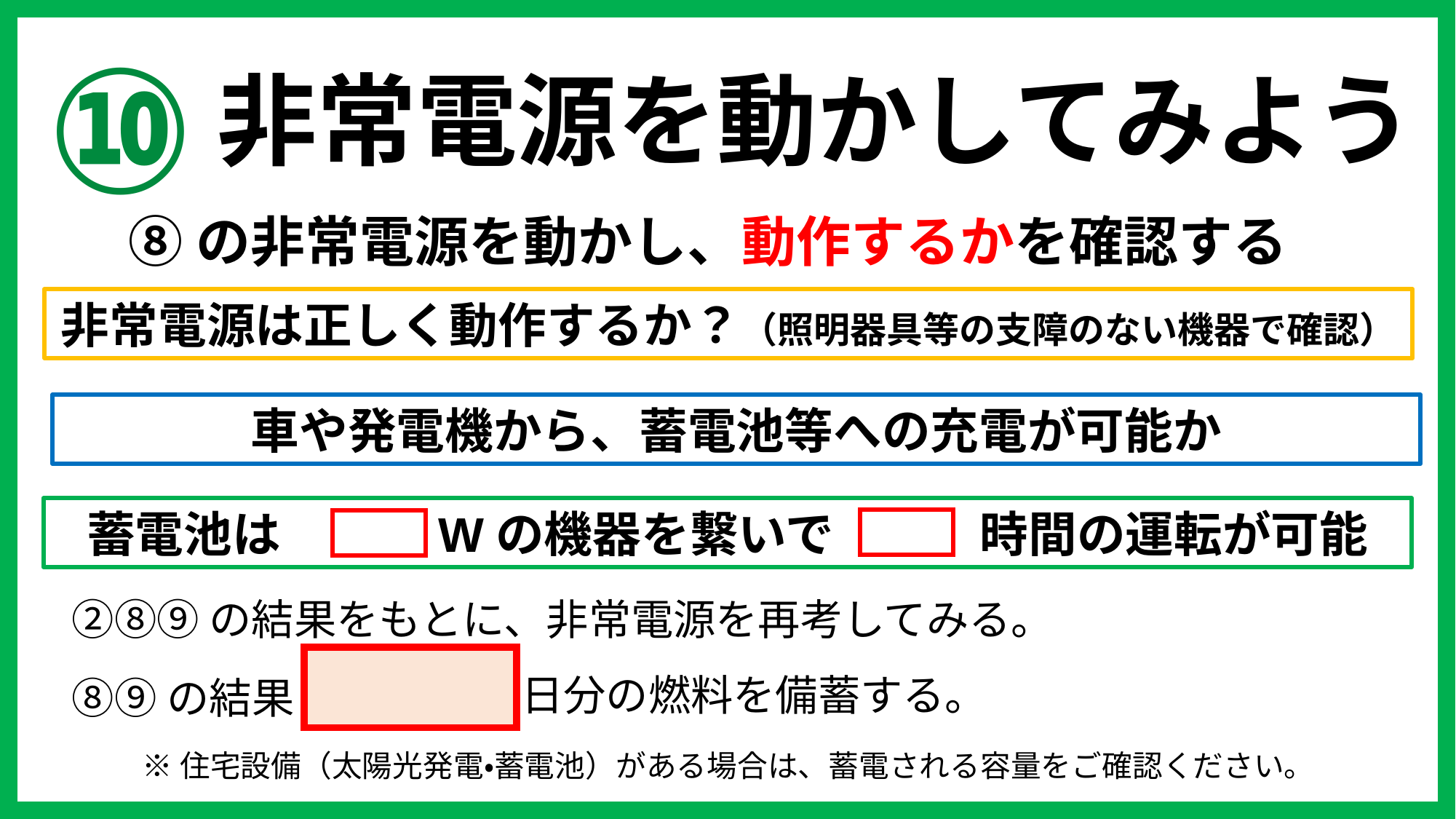

⑩
非常電源を動かしてみよう
⑧の非常電源を動かし、動作するかを確認する
非常電源は正しく動作するか？（照明器具等の支障のない機器で確認）
車や発電機から、蓄電池等への充電が可能か
蓄電池は　　　Wの機器を繋いで　　　時間の運転が可能

②⑧⑨の結果をもとに、非常電源を再考してみる。

日分の燃料を備蓄する。
⑧⑨の結果
※住宅設備（太陽光発電・蓄電池）がある場合は、蓄電される容量をご確認ください。